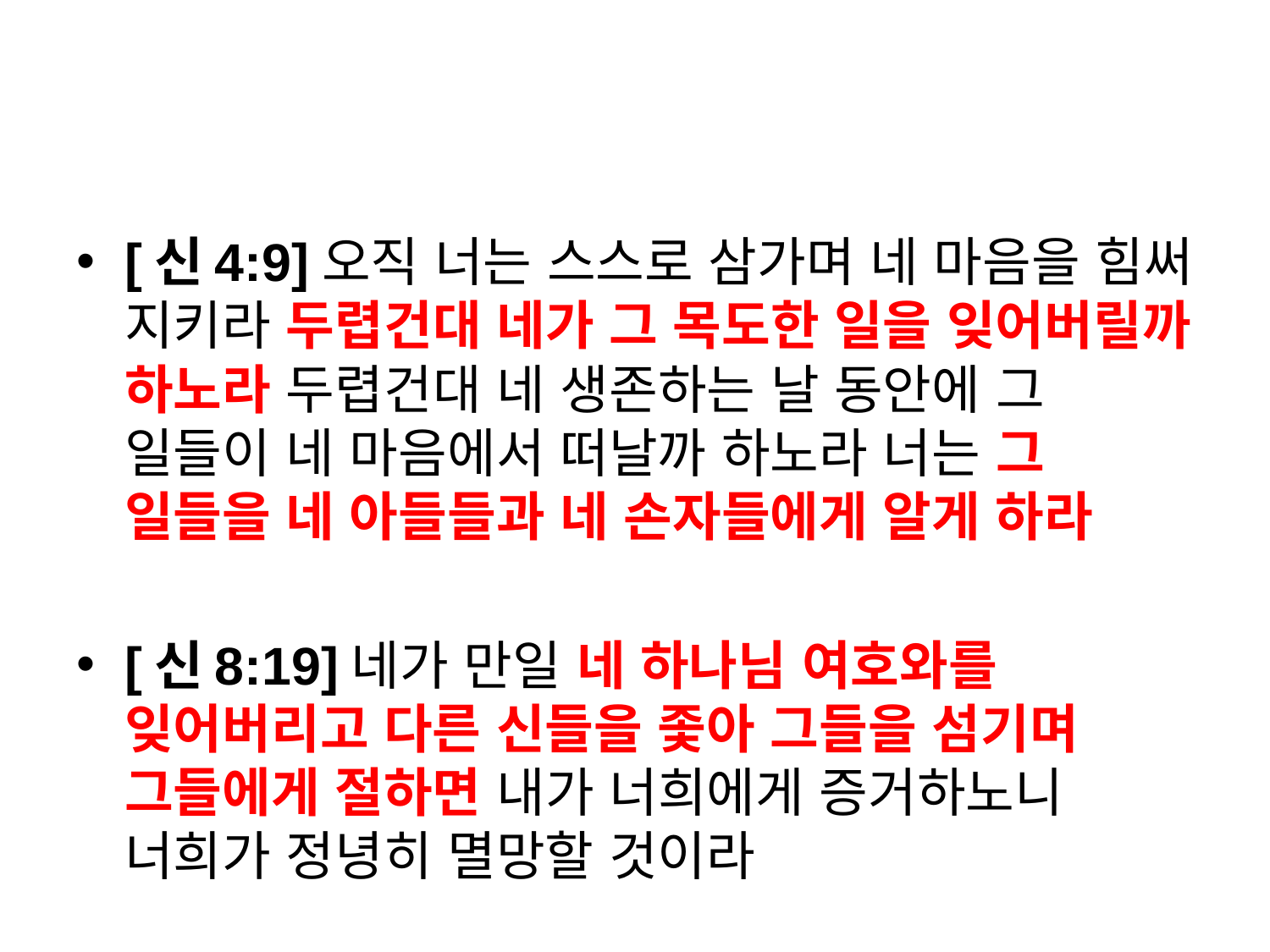

#
[신4:9]오직 너는 스스로 삼가며 네 마음을 힘써 지키라 두렵건대 네가 그 목도한 일을 잊어버릴까 하노라 두렵건대 네 생존하는 날 동안에 그 일들이 네 마음에서 떠날까 하노라 너는 그 일들을 네 아들들과 네 손자들에게 알게 하라

[신8:19]네가 만일 네 하나님 여호와를 잊어버리고 다른 신들을 좇아 그들을 섬기며 그들에게 절하면 내가 너희에게 증거하노니 너희가 정녕히 멸망할 것이라